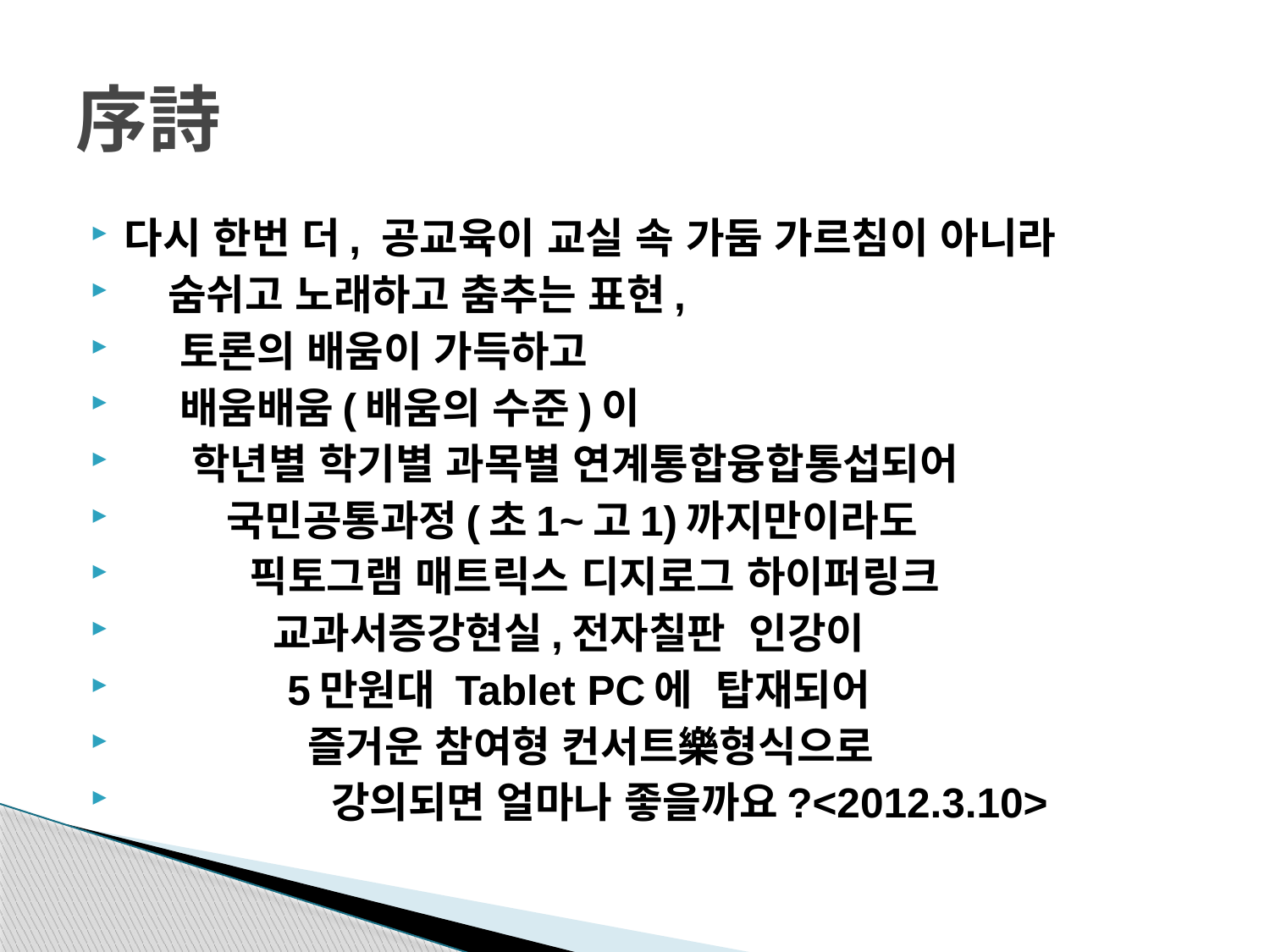

# 序詩
다시 한번 더, 공교육이 교실 속 가둠 가르침이 아니라
   숨쉬고 노래하고 춤추는 표현,
    토론의 배움이 가득하고
    배움배움(배움의 수준)이
     학년별 학기별 과목별 연계통합융합통섭되어
        국민공통과정(초1~고1)까지만이라도
          픽토그램 매트릭스 디지로그 하이퍼링크
            교과서증강현실,전자칠판  인강이
              5만원대 Tablet PC에  탑재되어
               즐거운 참여형 컨서트樂형식으로
                 강의되면 얼마나 좋을까요?<2012.3.10>